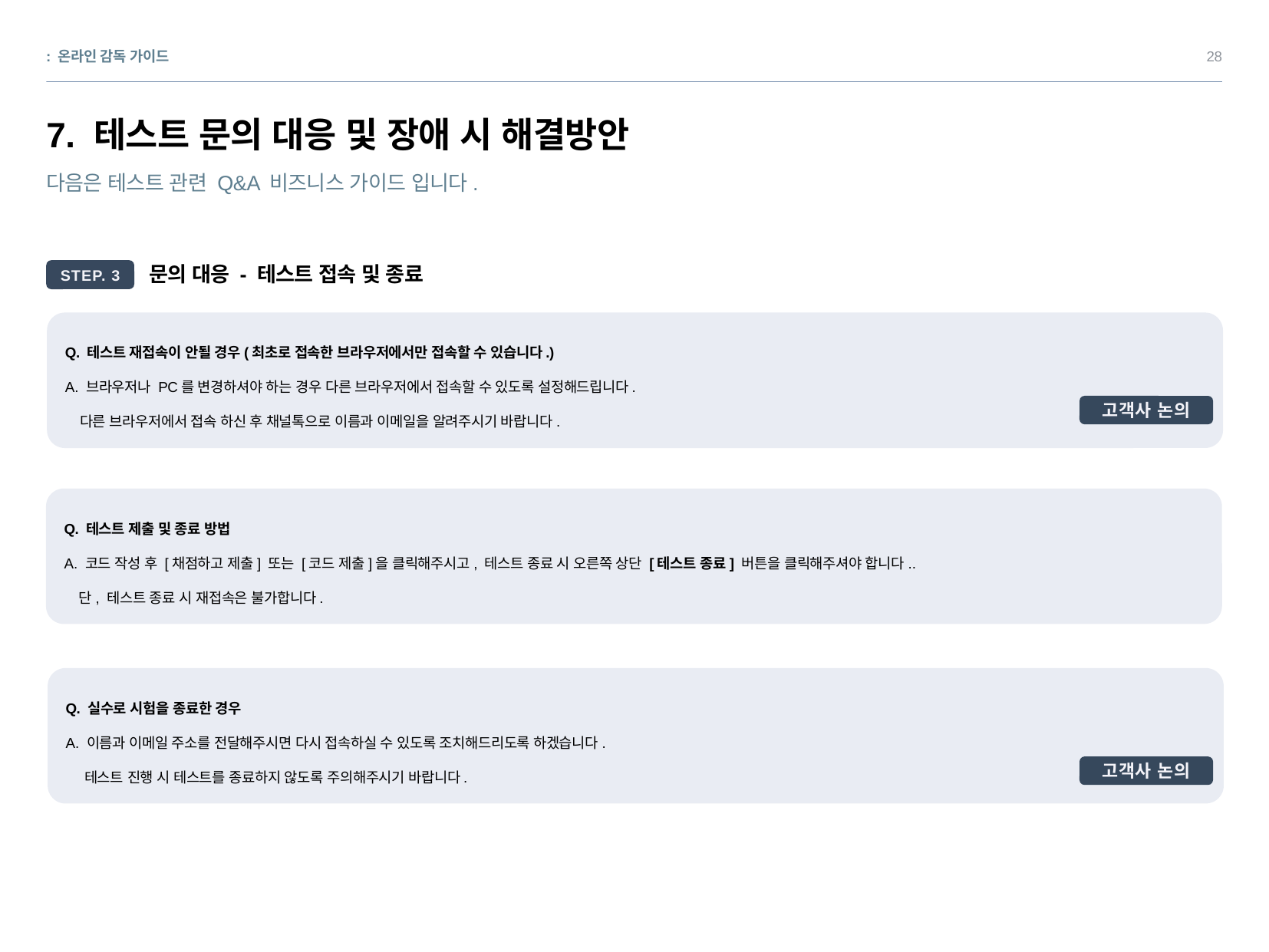

28
: 온라인 감독 가이드
# 7. 테스트 문의 대응 및 장애 시 해결방안
다음은 테스트 관련 Q&A 비즈니스 가이드 입니다.
문의 대응 - 테스트 접속 및 종료
STEP. 3
Q. 테스트 재접속이 안될 경우(최초로 접속한 브라우저에서만 접속할 수 있습니다.)
A. 브라우저나 PC를 변경하셔야 하는 경우 다른 브라우저에서 접속할 수 있도록 설정해드립니다.
   다른 브라우저에서 접속 하신 후 채널톡으로 이름과 이메일을 알려주시기 바랍니다.
고객사 논의
Q. 테스트 제출 및 종료 방법
A. 코드 작성 후 [채점하고 제출] 또는 [코드 제출]을 클릭해주시고, 테스트 종료 시 오른쪽 상단 [테스트 종료] 버튼을 클릭해주셔야 합니다..
   단, 테스트 종료 시 재접속은 불가합니다.
Q. 실수로 시험을 종료한 경우
A. 이름과 이메일 주소를 전달해주시면 다시 접속하실 수 있도록 조치해드리도록 하겠습니다.
    테스트 진행 시 테스트를 종료하지 않도록 주의해주시기 바랍니다.
고객사 논의